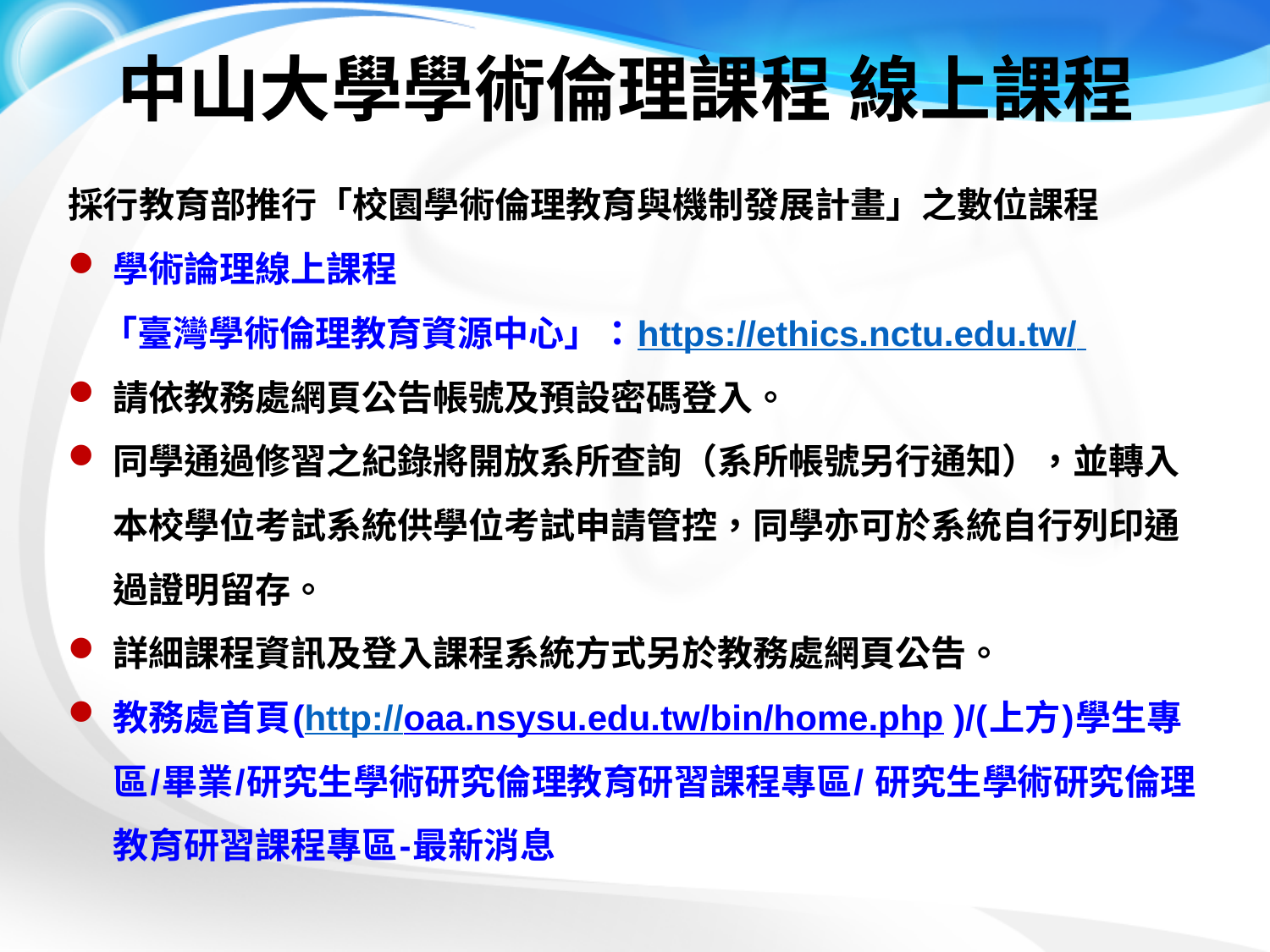

# 中山大學學術倫理課程 線上課程
採行教育部推行「校園學術倫理教育與機制發展計畫」之數位課程
學術論理線上課程
「臺灣學術倫理教育資源中心」：https://ethics.nctu.edu.tw/
請依教務處網頁公告帳號及預設密碼登入。
同學通過修習之紀錄將開放系所查詢（系所帳號另行通知），並轉入本校學位考試系統供學位考試申請管控，同學亦可於系統自行列印通過證明留存。
詳細課程資訊及登入課程系統方式另於教務處網頁公告。
教務處首頁(http://oaa.nsysu.edu.tw/bin/home.php )/(上方)學生專區/畢業/研究生學術研究倫理教育研習課程專區/ 研究生學術研究倫理教育研習課程專區-最新消息